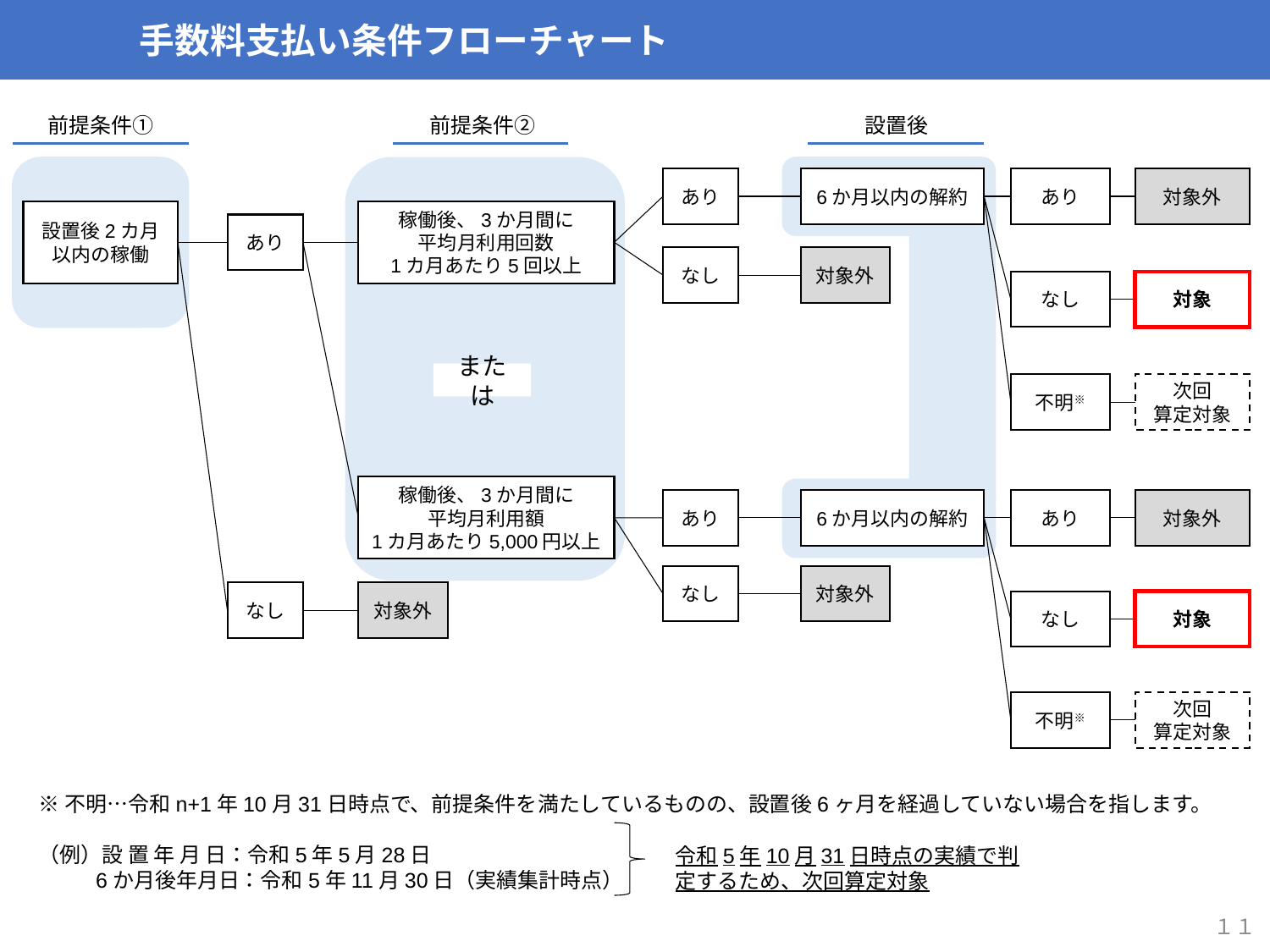

手数料支払い条件フローチャート
前提条件①
前提条件②
設置後

あり
6か月以内の解約
あり
対象外

設置後2カ月以内の稼働
稼働後、3か月間に
平均月利用回数
1カ月あたり5回以上
あり
なし
対象外
対象
なし
または
次回
算定対象
不明※
稼働後、3か月間に
平均月利用額
1カ月あたり5,000円以上

あり
6か月以内の解約
あり
対象外
なし
対象外
なし
対象外
対象
なし
次回
算定対象
不明※
※不明…令和n+1年10月31日時点で、前提条件を満たしているものの、設置後6ヶ月を経過していない場合を指します。

（例）設 置 年 月 日：令和5年5月28日
 　　6か月後年月日：令和5年11月30日（実績集計時点）

令和5年10月31日時点の実績で判定するため、次回算定対象
１１